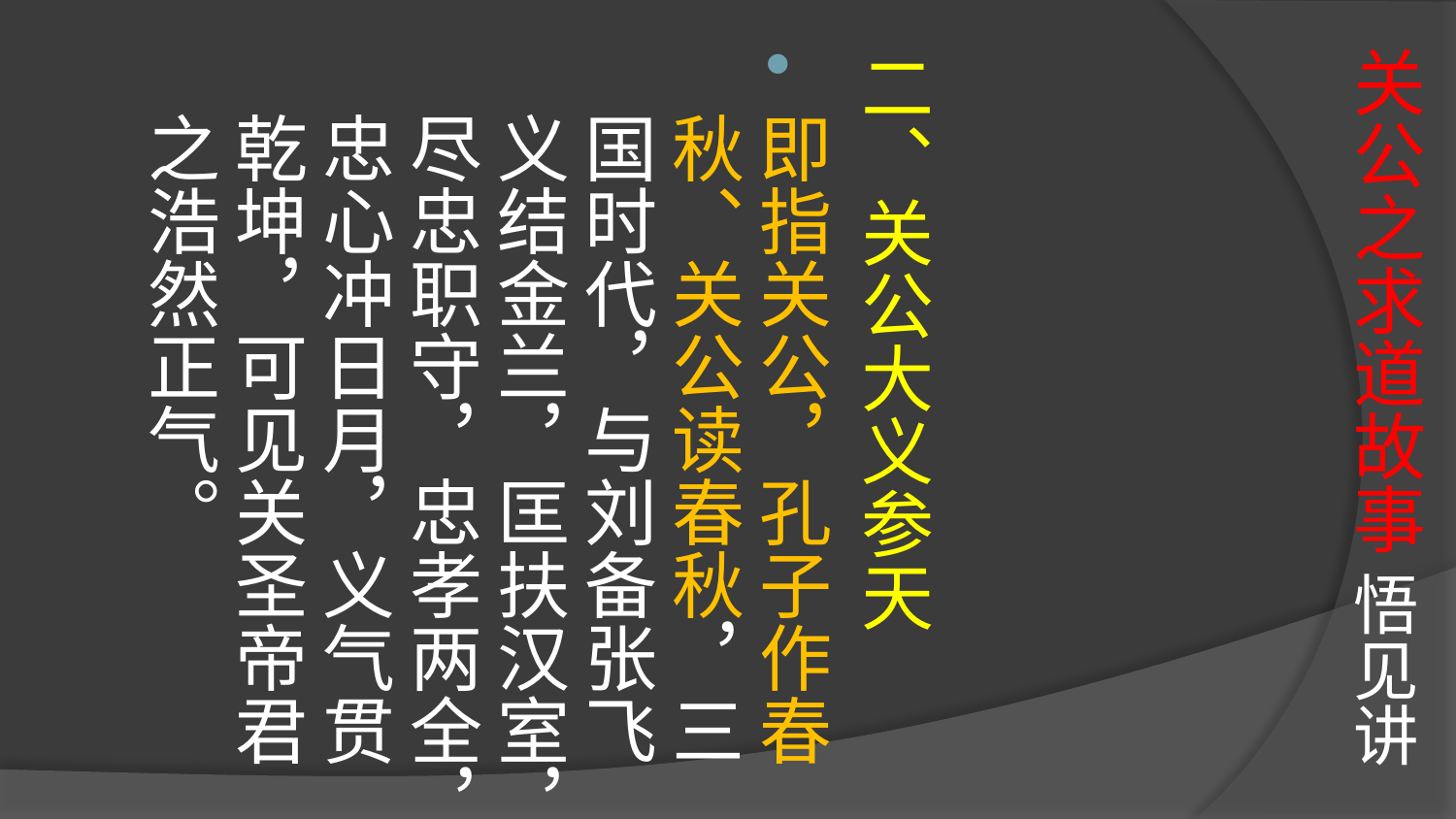

# 关公之求道故事 悟见讲
二、关公大义参天
即指关公，孔子作春秋、关公读春秋，三国时代，与刘备张飞义结金兰，匡扶汉室，尽忠职守，忠孝两全，忠心冲日月，义气贯乾坤，可见关圣帝君之浩然正气。